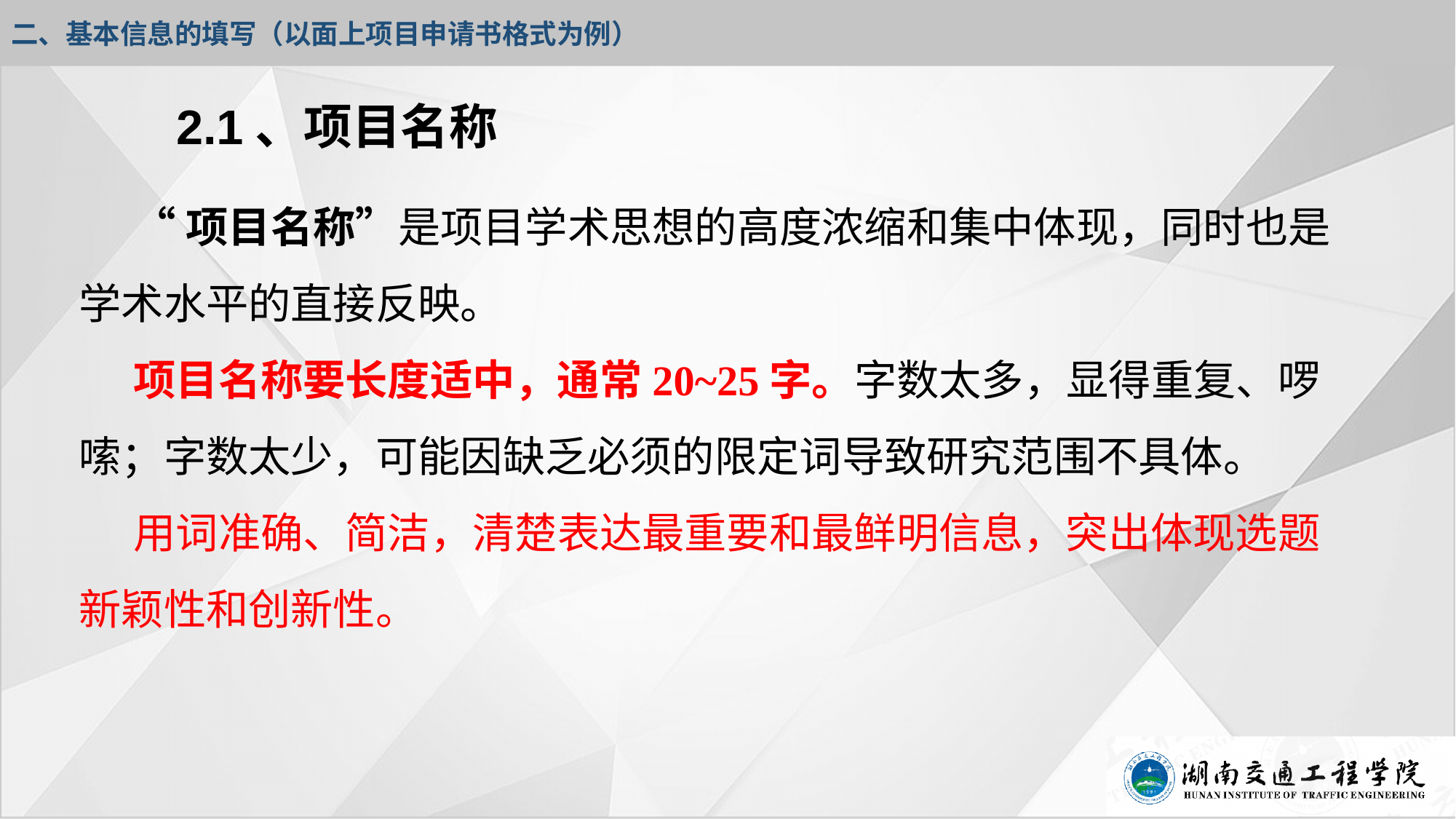

二、基本信息的填写（以面上项目申请书格式为例）
# 2.1、项目名称
“项目名称”是项目学术思想的高度浓缩和集中体现，同时也是学术水平的直接反映。
项目名称要长度适中，通常20~25字。字数太多，显得重复、啰嗦；字数太少，可能因缺乏必须的限定词导致研究范围不具体。
用词准确、简洁，清楚表达最重要和最鲜明信息，突出体现选题新颖性和创新性。